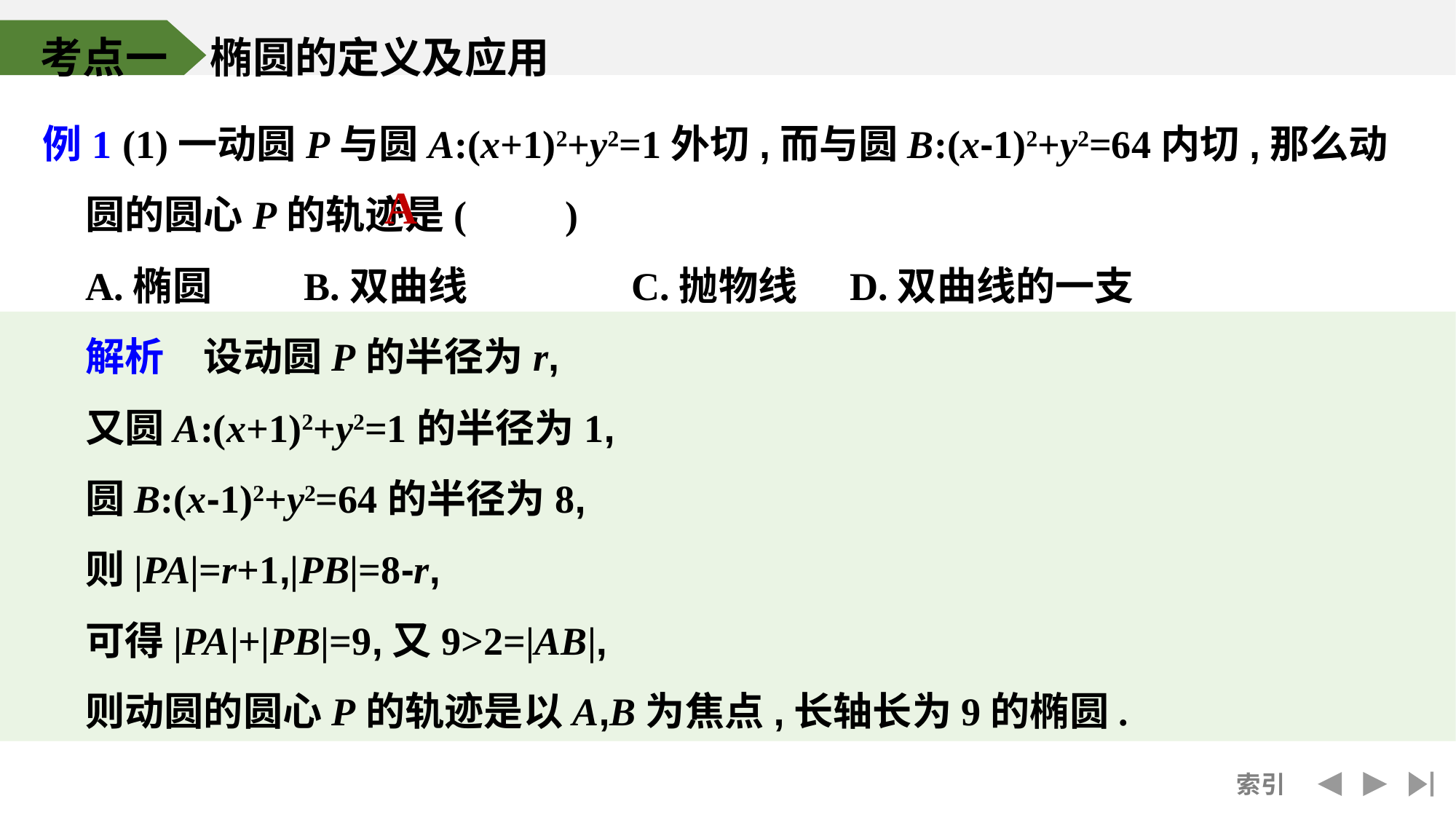

考点一　椭圆的定义及应用
例1 (1)一动圆P与圆A:(x+1)2+y2=1外切,而与圆B:(x-1)2+y2=64内切,那么动圆的圆心P的轨迹是(　　)
	A.椭圆	B.双曲线		C.抛物线	D.双曲线的一支
	解析　设动圆P的半径为r,
	又圆A:(x+1)2+y2=1的半径为1,
	圆B:(x-1)2+y2=64的半径为8,
	则|PA|=r+1,|PB|=8-r,
	可得|PA|+|PB|=9,又9>2=|AB|,
	则动圆的圆心P的轨迹是以A,B为焦点,长轴长为9的椭圆.
A